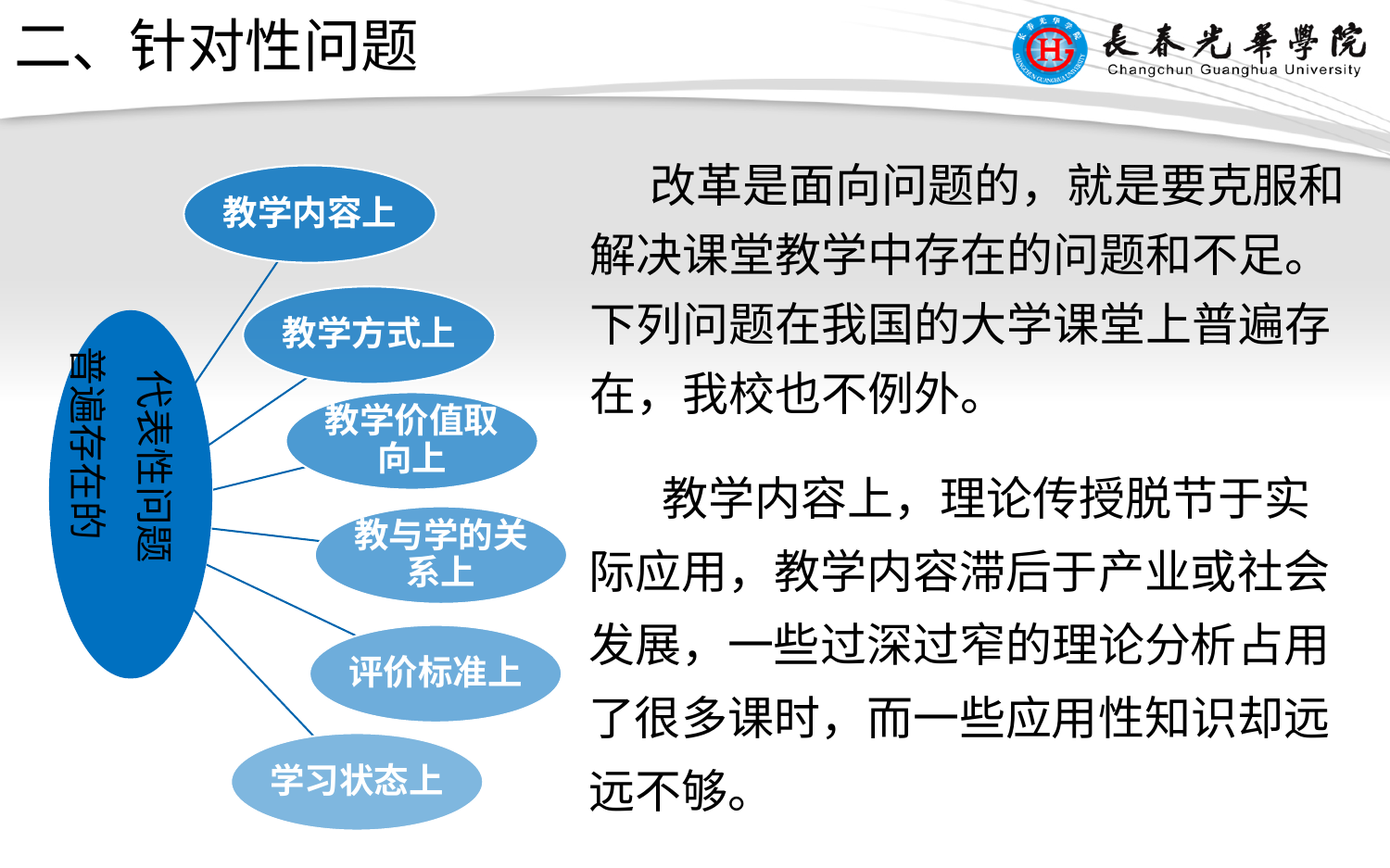

二、针对性问题
      改革是面向问题的，就是要克服和解决课堂教学中存在的问题和不足。下列问题在我国的大学课堂上普遍存在，我校也不例外。

教学内容上
教学方式上
教学价值取向上
教与学的关系上
评价标准上
学习状态上

普遍存在的
代表性问题
      教学内容上，理论传授脱节于实际应用，教学内容滞后于产业或社会发展，一些过深过窄的理论分析占用了很多课时，而一些应用性知识却远远不够。